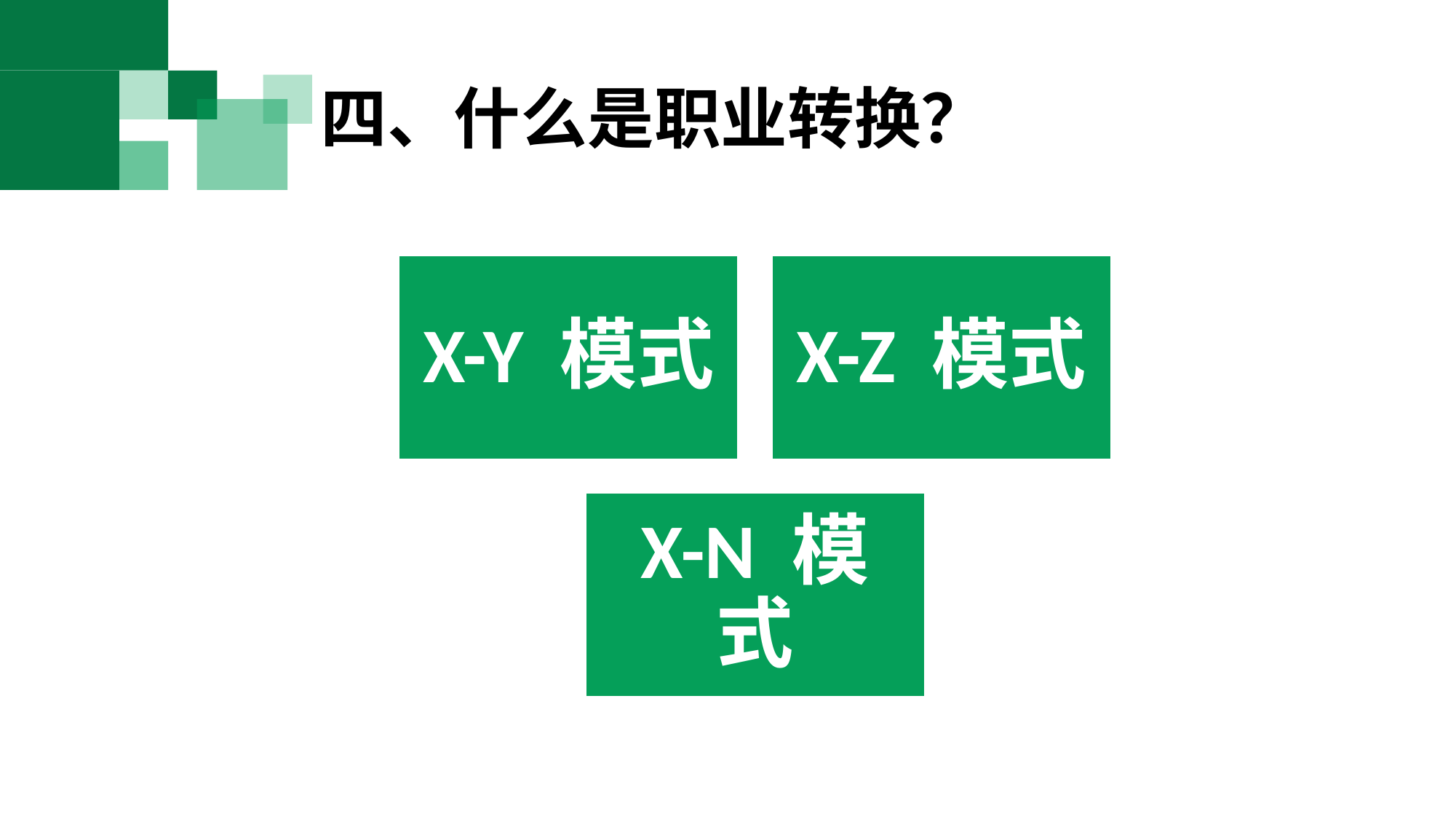

二、学业规划的特点是什么？
四、什么是职业转换？
X-Y 模式
X-Z 模式
X-N 模式